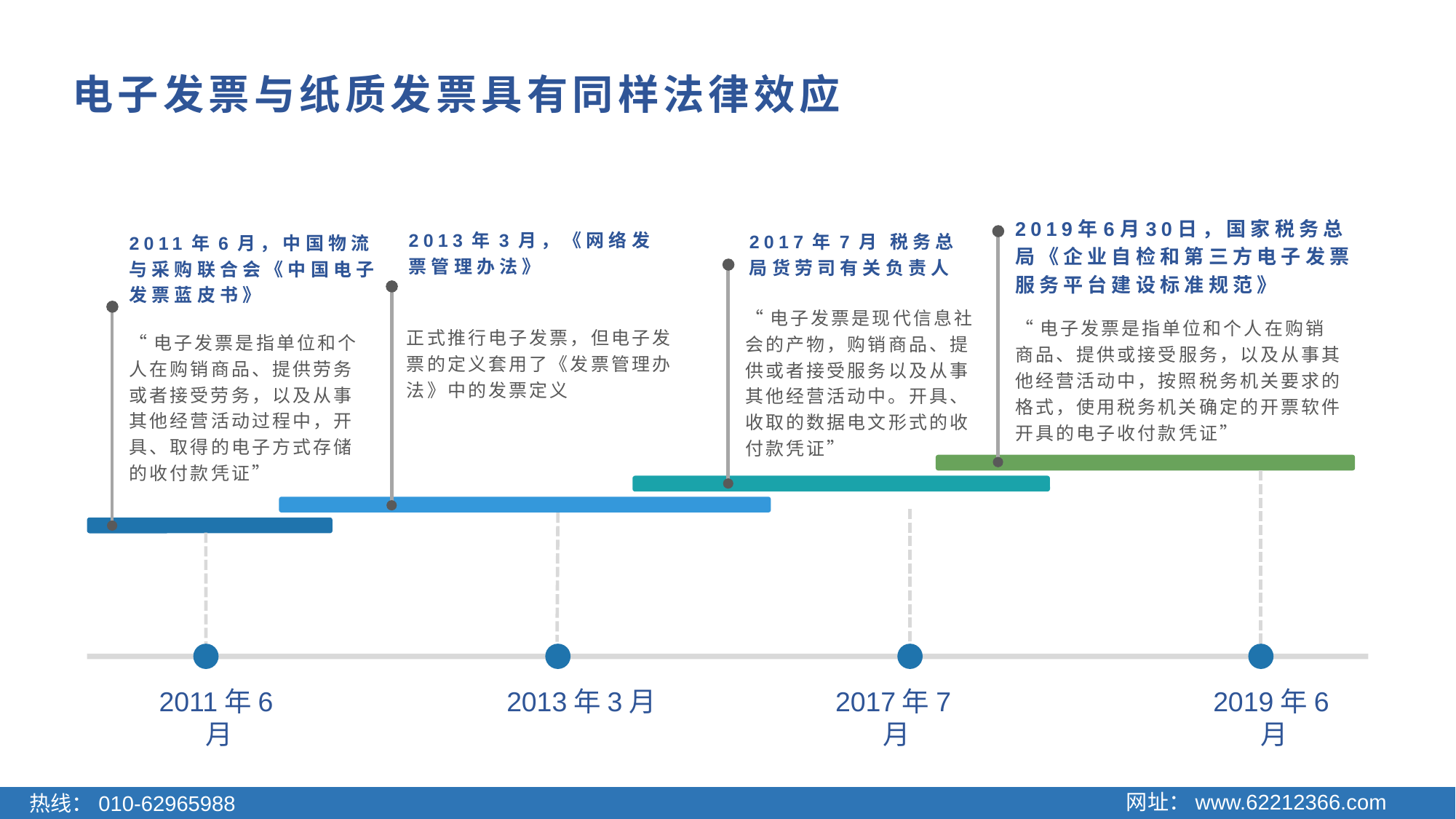

电子发票与纸质发票具有同样法律效应
2019年6月30日，国家税务总局《企业自检和第三方电子发票服务平台建设标准规范》
2013年3月，《网络发票管理办法》
2017年7月 税务总局货劳司有关负责人
2011年6月，中国物流与采购联合会《中国电子发票蓝皮书》

“电子发票是现代信息社会的产物，购销商品、提供或者接受服务以及从事其他经营活动中。开具、收取的数据电文形式的收付款凭证”
“电子发票是指单位和个人在购销商品、提供或接受服务，以及从事其他经营活动中，按照税务机关要求的格式，使用税务机关确定的开票软件开具的电子收付款凭证”
正式推行电子发票，但电子发票的定义套用了《发票管理办法》中的发票定义
“电子发票是指单位和个人在购销商品、提供劳务或者接受劳务，以及从事其他经营活动过程中，开具、取得的电子方式存储的收付款凭证”

2011年6月
2013年3月
2017年7月
2019年6月
网址：www.62212366.com
热线：010-62965988
网址：www.62212366.com

热线：010-62965988